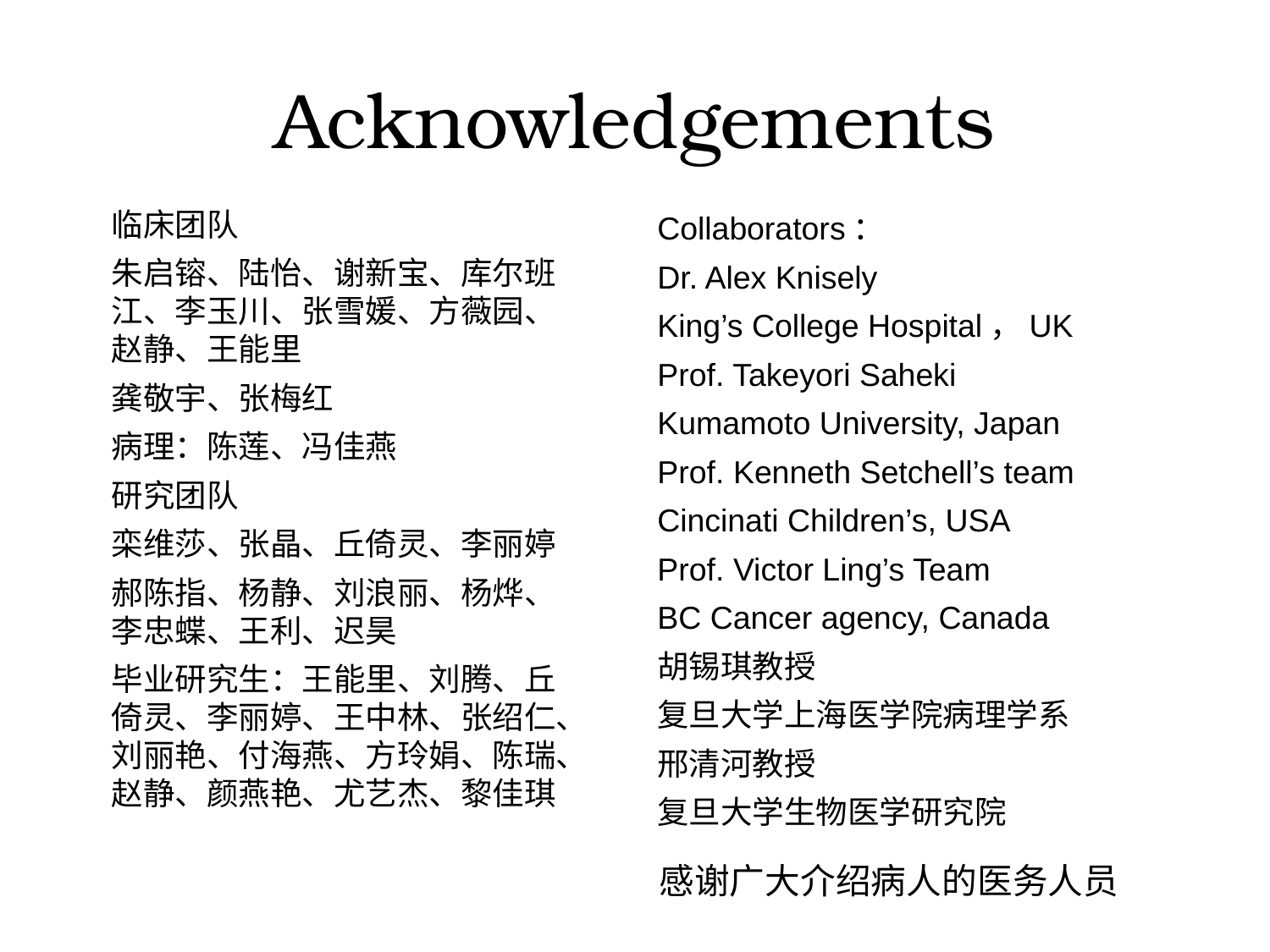

Acknowledgements
临床团队
朱启镕、陆怡、谢新宝、库尔班江、李玉川、张雪媛、方薇园、赵静、王能里
龚敬宇、张梅红
病理：陈莲、冯佳燕
研究团队
栾维莎、张晶、丘倚灵、李丽婷
郝陈指、杨静、刘浪丽、杨烨、李忠蝶、王利、迟昊
毕业研究生：王能里、刘腾、丘倚灵、李丽婷、王中林、张绍仁、刘丽艳、付海燕、方玲娟、陈瑞、赵静、颜燕艳、尤艺杰、黎佳琪
Collaborators：
Dr. Alex Knisely
King’s College Hospital，UK
Prof. Takeyori Saheki
Kumamoto University, Japan
Prof. Kenneth Setchell’s team
Cincinati Children’s, USA
Prof. Victor Ling’s Team
BC Cancer agency, Canada
胡锡琪教授
复旦大学上海医学院病理学系
邢清河教授
复旦大学生物医学研究院
感谢广大介绍病人的医务人员